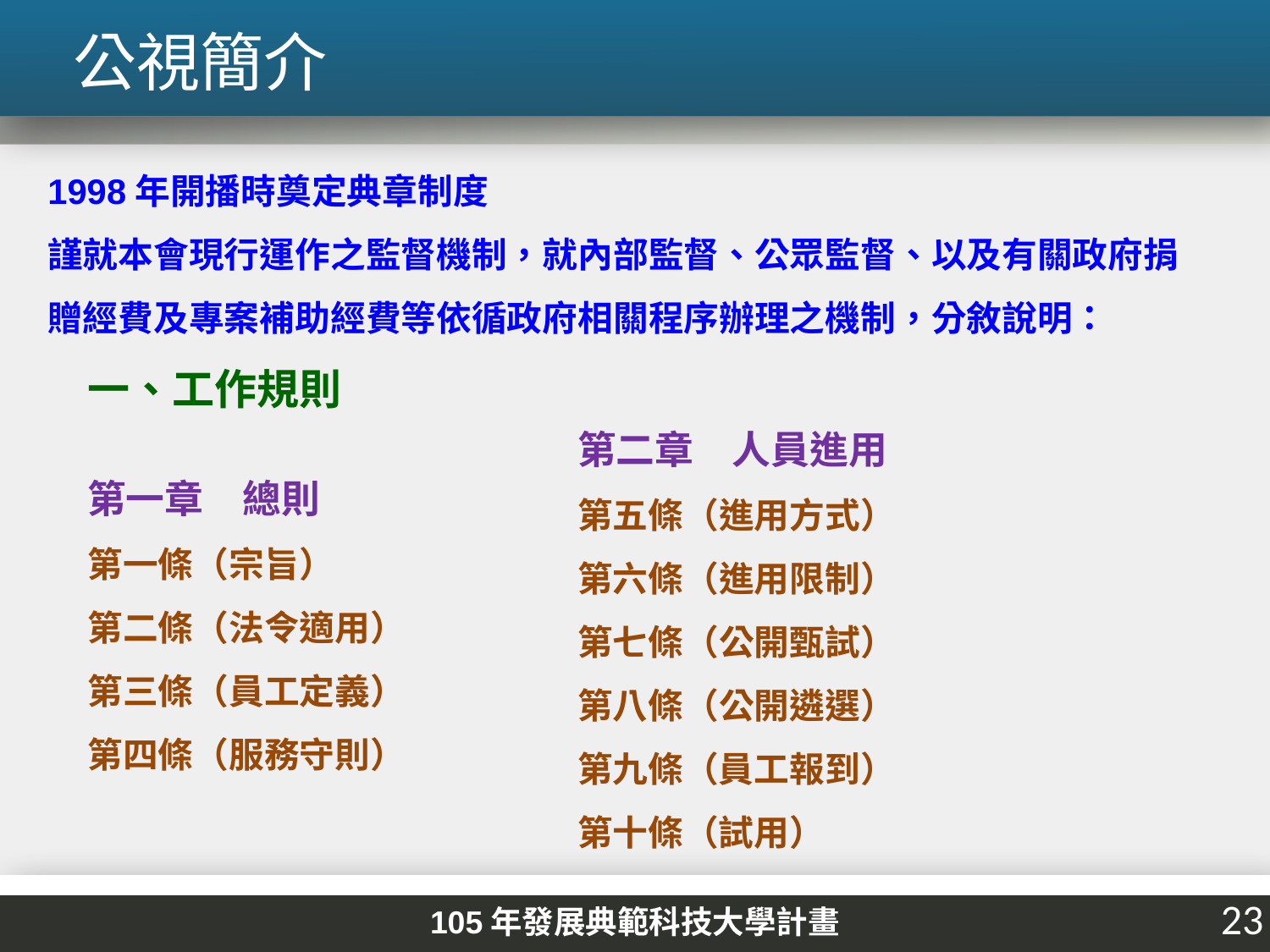

公視簡介
1998年開播時奠定典章制度
謹就本會現行運作之監督機制，就內部監督、公眾監督、以及有關政府捐贈經費及專案補助經費等依循政府相關程序辦理之機制，分敘說明：
一、工作規則

第一章　總則
第一條（宗旨）
第二條（法令適用）
第三條（員工定義）
第四條（服務守則）

第二章　人員進用
第五條（進用方式）
第六條（進用限制）
第七條（公開甄試）
第八條（公開遴選）
第九條（員工報到）
第十條（試用）